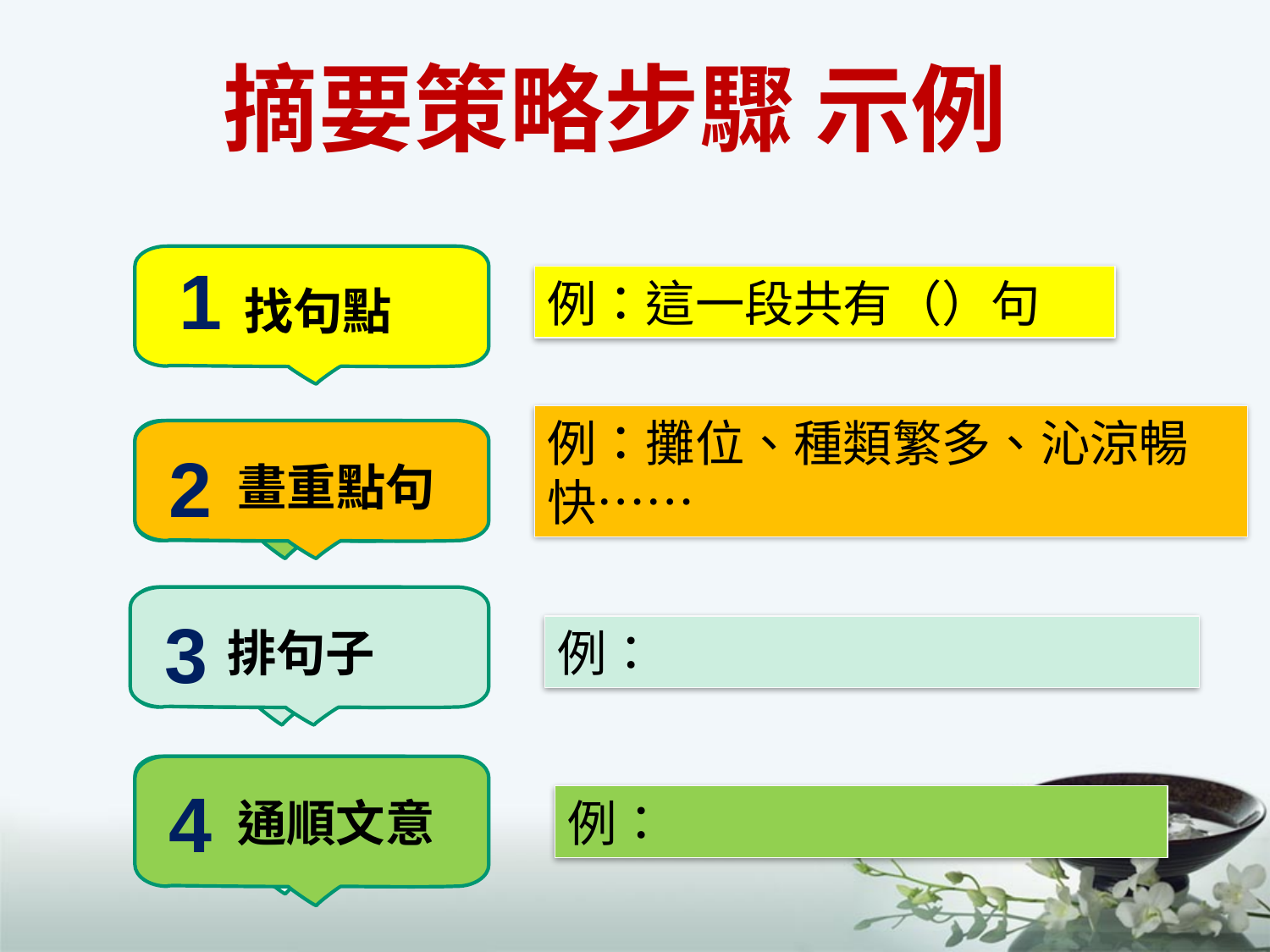

摘要策略步驟 示例
 1
例：這一段共有（）句
找句點
例：攤位、種類繁多、沁涼暢快……
2
 2
畫重點句
 3
3
排句子
例：
4
 4
通順文意
例：